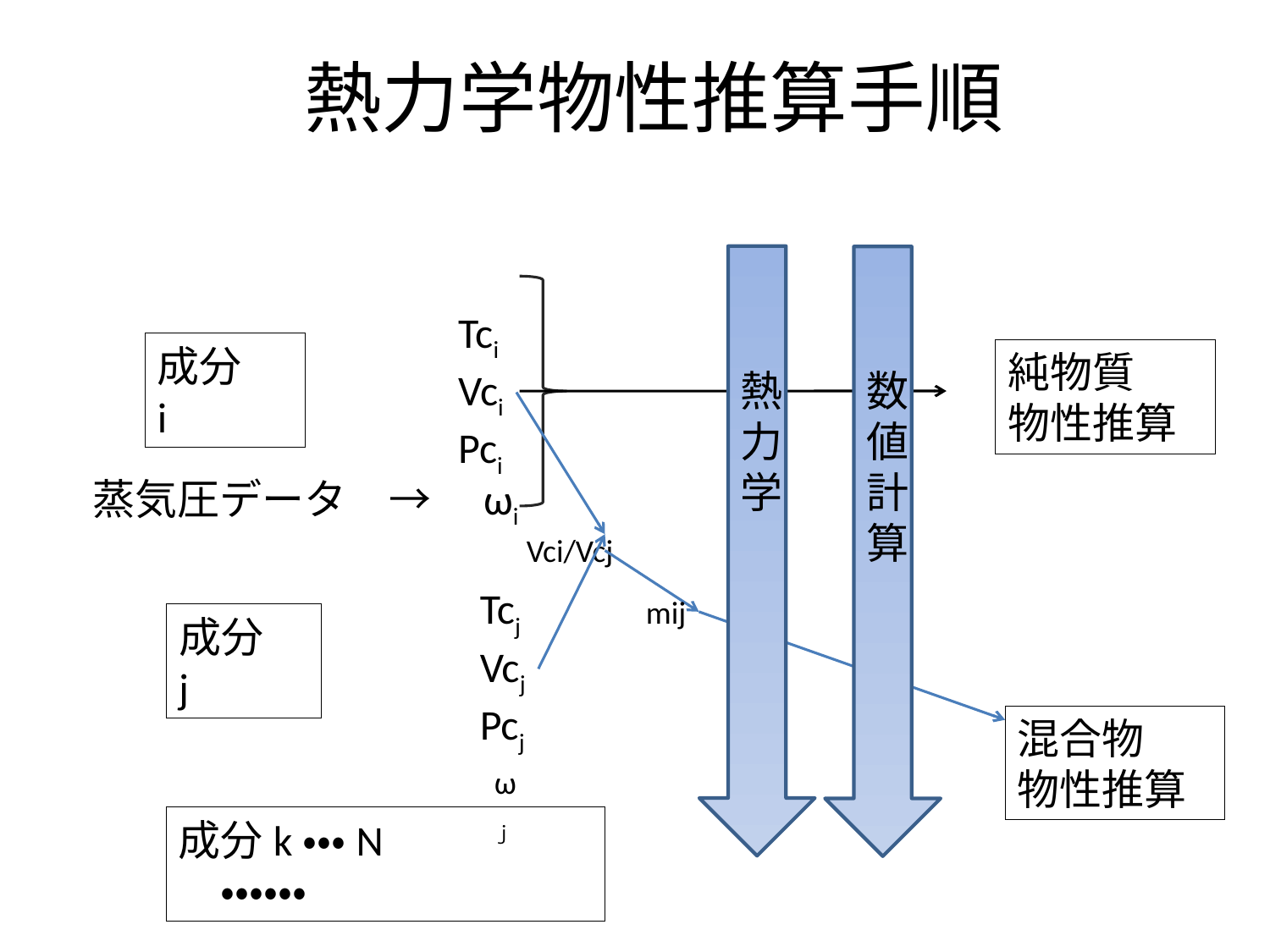

# 熱力学物性推算手順

Tci
Vci
Pci
成分　i
純物質
物性推算
熱力学
数値計算
蒸気圧データ　→　ωi
Vci/Vcj
Tcj
Vcj
Pcj
mij
成分　j
混合物
物性推算
ωｊ
成分k・・・N　　　・・・・・・